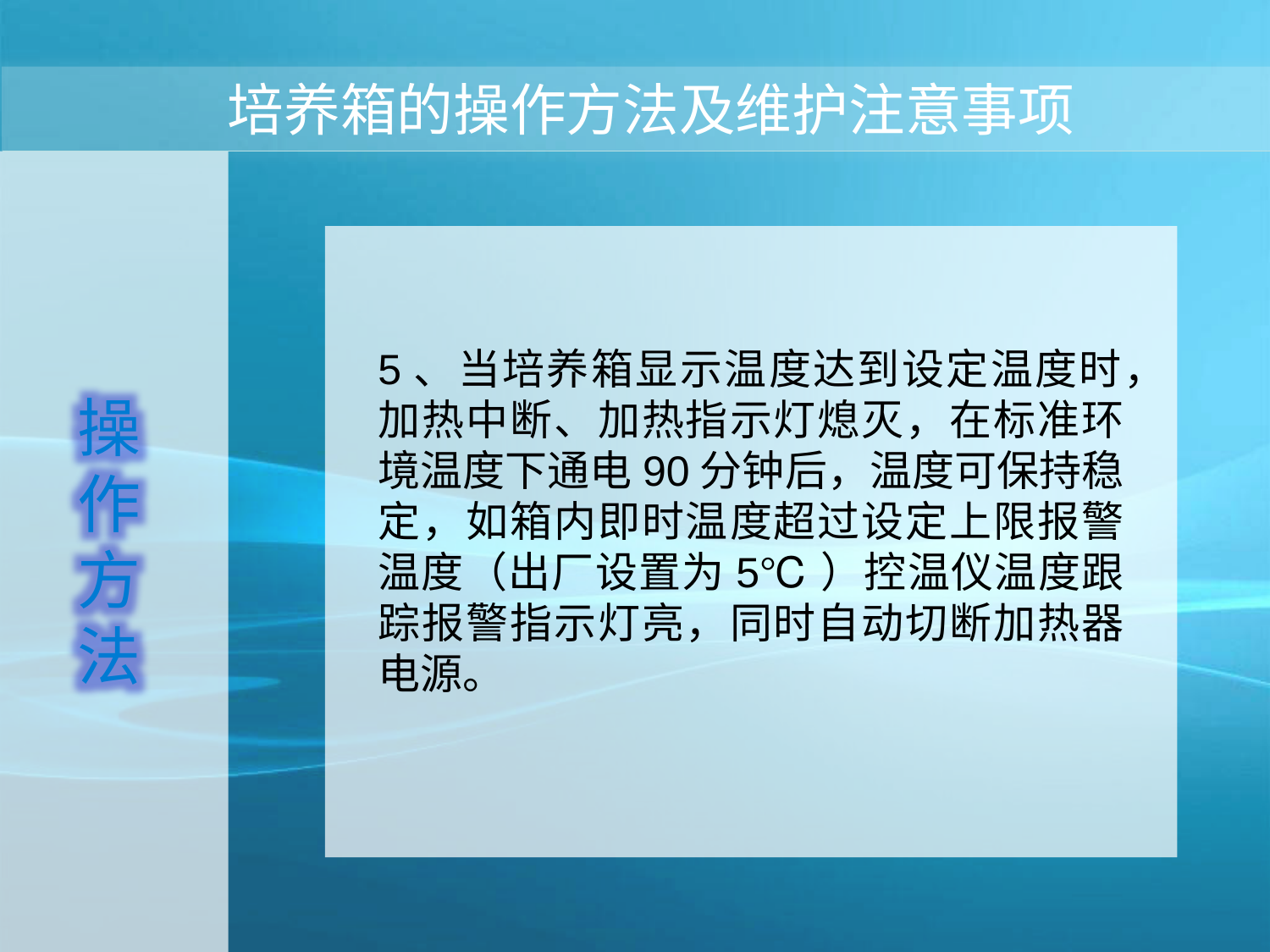

# 培养箱的操作方法及维护注意事项

5、当培养箱显示温度达到设定温度时，加热中断、加热指示灯熄灭，在标准环境温度下通电90分钟后，温度可保持稳定，如箱内即时温度超过设定上限报警温度（出厂设置为5℃）控温仪温度跟踪报警指示灯亮，同时自动切断加热器电源。
操作方法